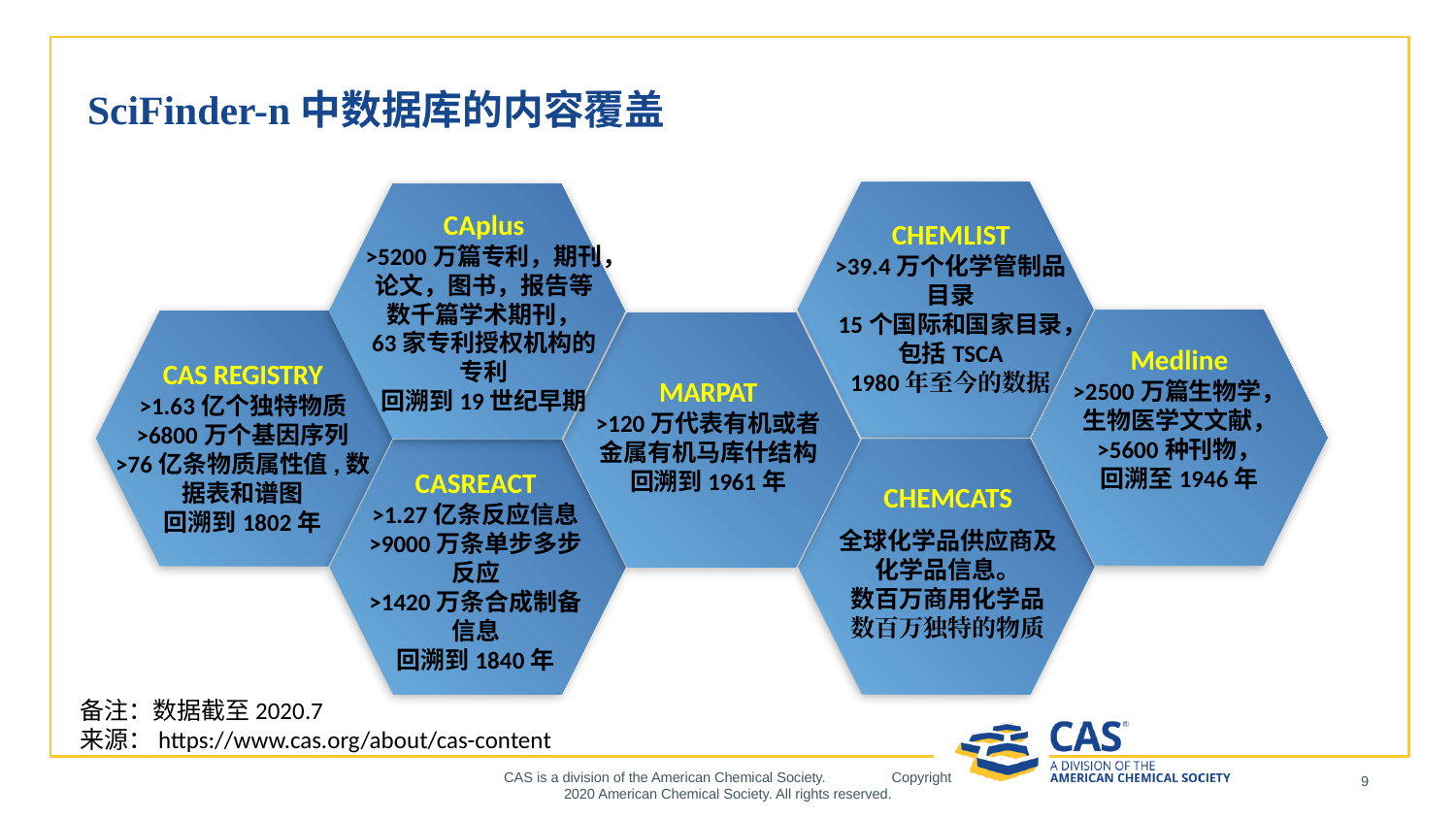

# SciFinder-n中数据库的内容覆盖

CHEMLIST
>39.4万个化学管制品目录
15个国际和国家目录，包括TSCA
1980年至今的数据

CAplus
>5200万篇专利，期刊，论文，图书，报告等
数千篇学术期刊，
63家专利授权机构的
专利
回溯到19世纪早期

Medline
>2500万篇生物学，生物医学文文献，
>5600种刊物，
回溯至1946年

CAS REGISTRY
>1.63亿个独特物质
>6800万个基因序列
>76亿条物质属性值,数据表和谱图
回溯到1802年

MARPAT
>120万代表有机或者金属有机马库什结构
回溯到1961年

CHEMCATS
全球化学品供应商及化学品信息。
数百万商用化学品
数百万独特的物质

CASREACT
>1.27亿条反应信息
>9000万条单步多步
反应
>1420万条合成制备
信息
回溯到1840年
备注：数据截至2020.7
来源：https://www.cas.org/about/cas-content
9
CAS is a division of the American Chemical Society.                 Copyright 2020 American Chemical Society. All rights reserved.